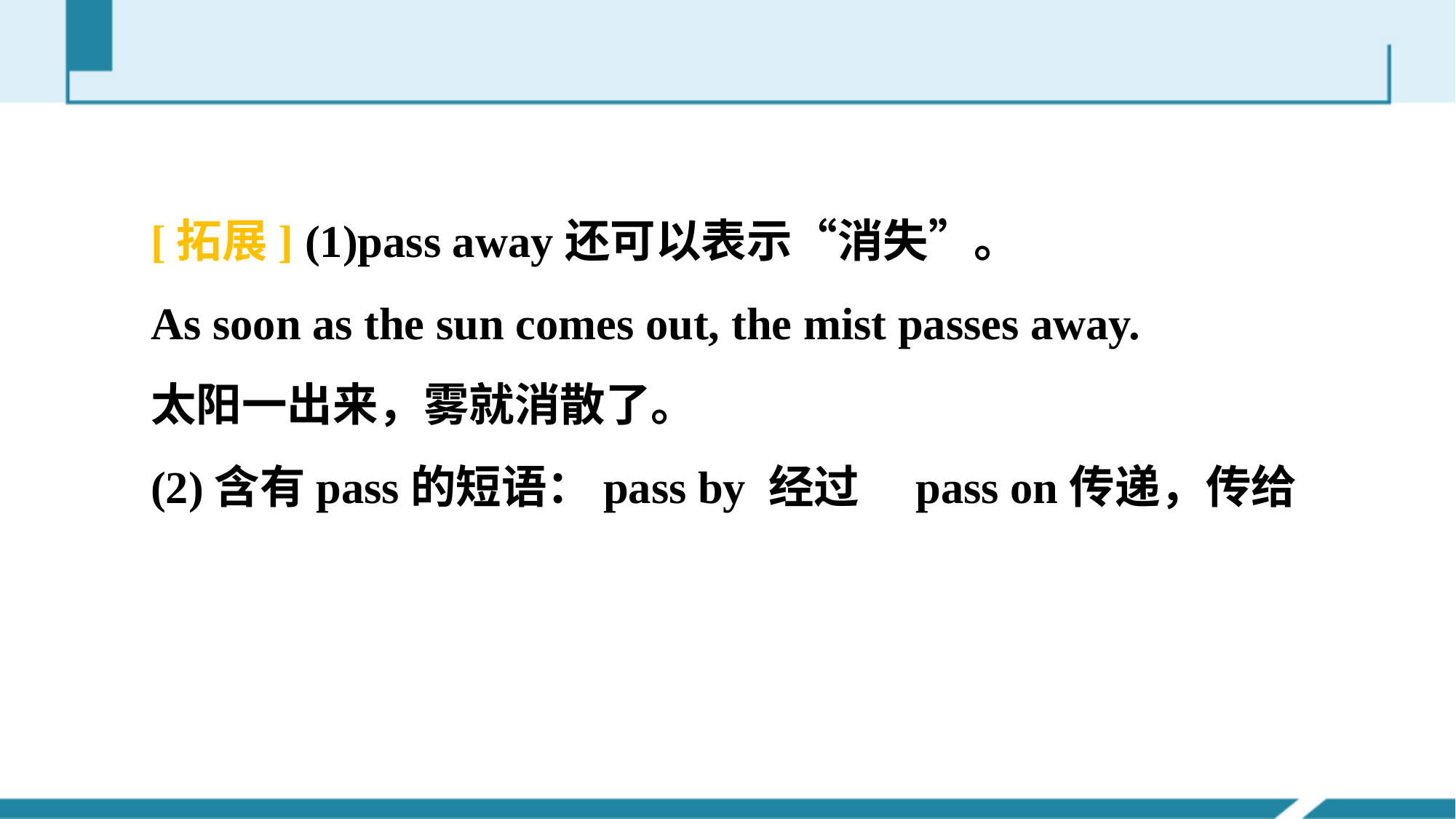

[拓展] (1)pass away还可以表示“消失”。
As soon as the sun comes out, the mist passes away.
太阳一出来，雾就消散了。
(2)含有pass的短语：pass by 经过　pass on传递，传给